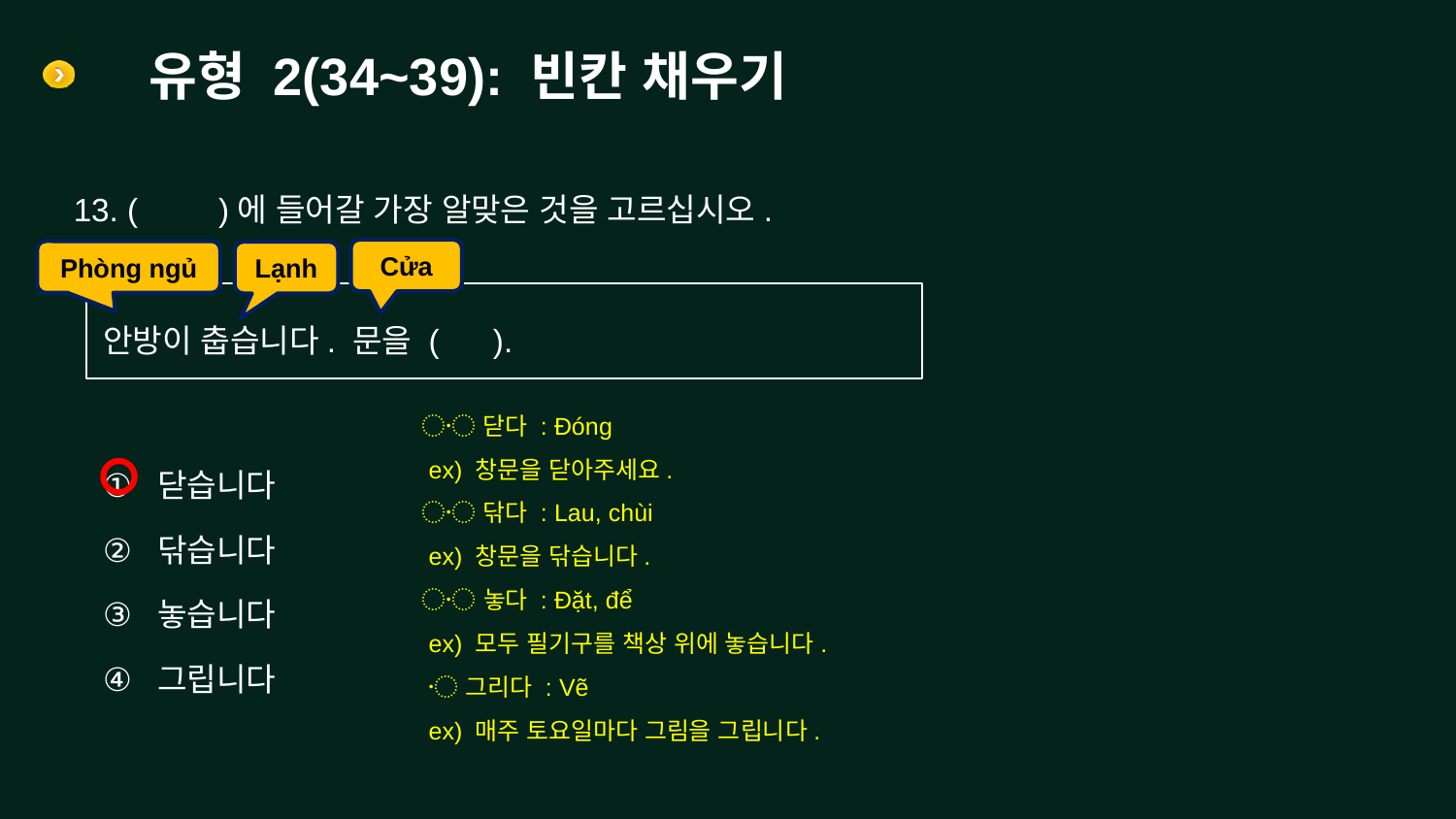

# 유형 2(34~39): 빈칸 채우기
13. (         )에 들어갈 가장 알맞은 것을 고르십시오.
Cửa
Phòng ngủ
Lạnh
안방이 춥습니다. 문을 (      ).
〮 닫다 : Đóng
 ex) 창문을 닫아주세요.
〮 닦다 : Lau, chùi
 ex) 창문을 닦습니다.
〮 놓다 : Đặt, để
 ex) 모두 필기구를 책상 위에 놓습니다.
 〮 그리다 : Vẽ
 ex) 매주 토요일마다 그림을 그립니다.
닫습니다
닦습니다
놓습니다
그립니다